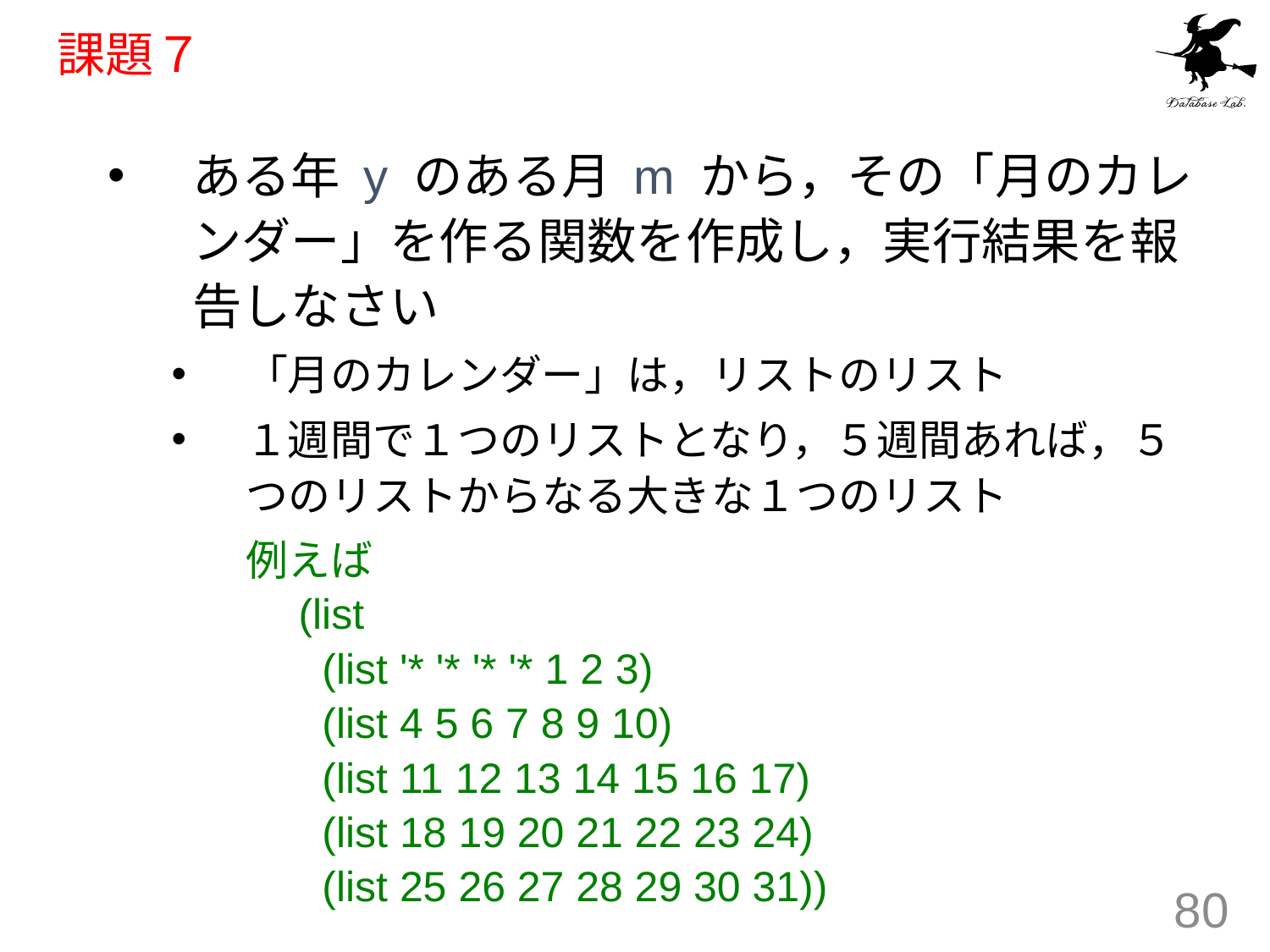

# 課題７
ある年 y のある月 m から，その「月のカレンダー」を作る関数を作成し，実行結果を報告しなさい
「月のカレンダー」は，リストのリスト
１週間で１つのリストとなり，５週間あれば，５つのリストからなる大きな１つのリスト
	例えば
(list
  (list '* '* '* '* 1 2 3)
  (list 4 5 6 7 8 9 10)
  (list 11 12 13 14 15 16 17)
  (list 18 19 20 21 22 23 24)
  (list 25 26 27 28 29 30 31))

80